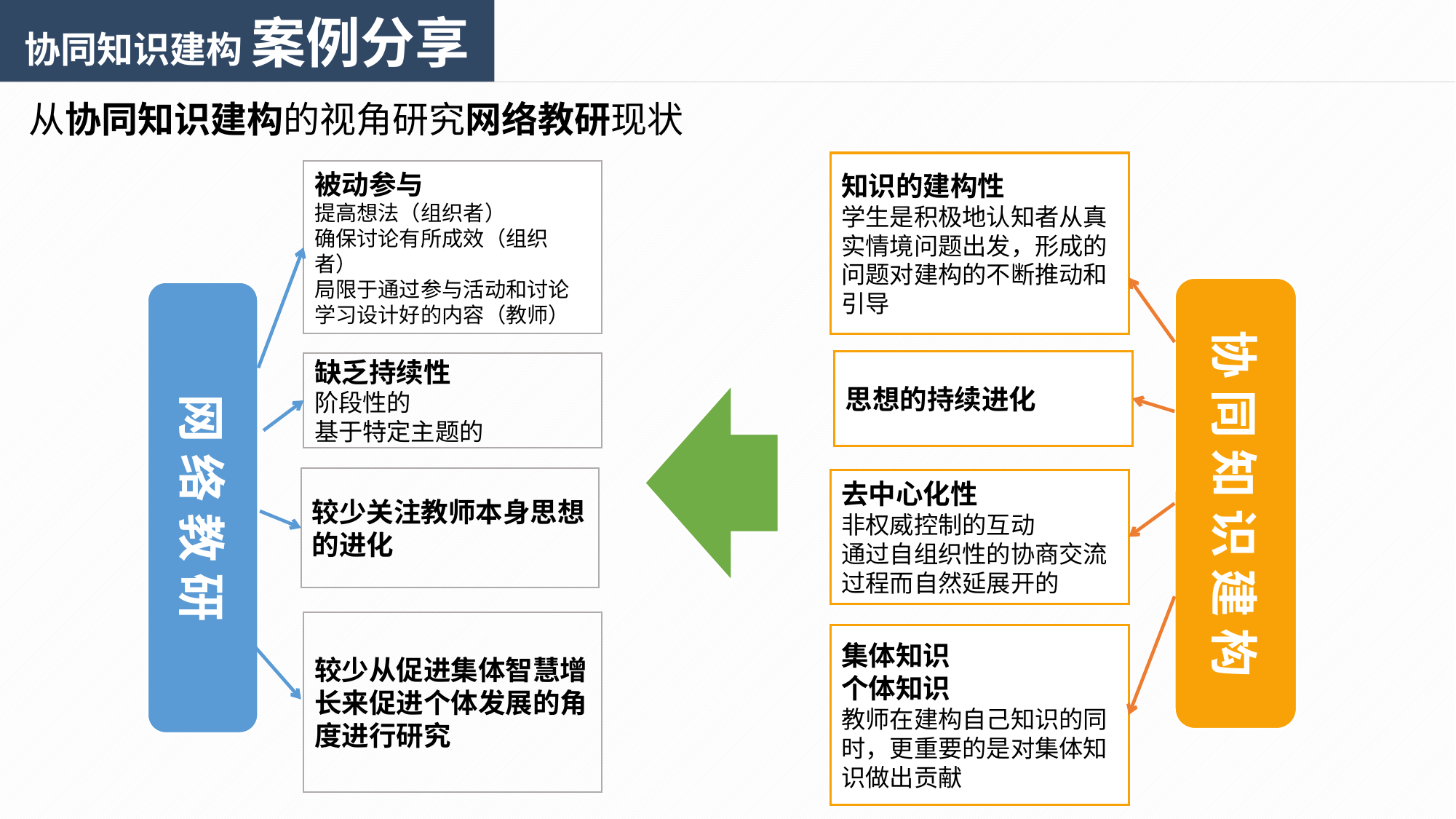

协同知识建构 案例分享
# 从协同知识建构的视角研究网络教研现状
知识的建构性
学生是积极地认知者从真实情境问题出发，形成的问题对建构的不断推动和引导
被动参与
提高想法（组织者）
确保讨论有所成效（组织者）
局限于通过参与活动和讨论学习设计好的内容（教师）
协 同 知 识 建 构
网 络 教 研
思想的持续进化
缺乏持续性
阶段性的
基于特定主题的

较少关注教师本身思想的进化
去中心化性
非权威控制的互动
通过自组织性的协商交流过程而自然延展开的
较少从促进集体智慧增长来促进个体发展的角度进行研究
集体知识
个体知识
教师在建构自己知识的同时，更重要的是对集体知识做出贡献